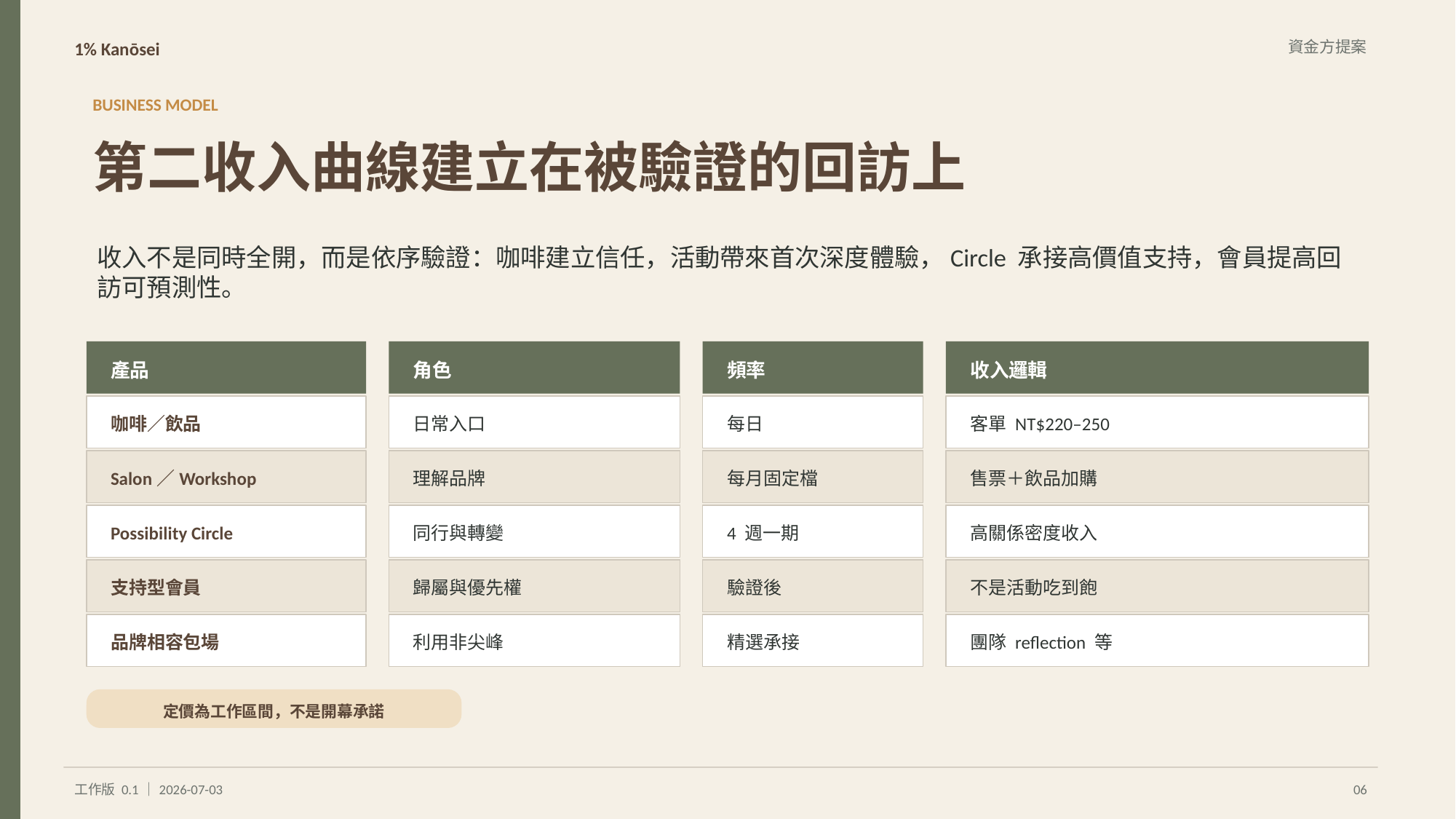

1% Kanōsei
資金方提案
BUSINESS MODEL
第二收入曲線建立在被驗證的回訪上
收入不是同時全開，而是依序驗證：咖啡建立信任，活動帶來首次深度體驗，Circle 承接高價值支持，會員提高回訪可預測性。

產品
角色
頻率
收入邏輯

咖啡／飲品
日常入口
每日
客單 NT$220–250

Salon／Workshop
理解品牌
每月固定檔
售票＋飲品加購

Possibility Circle
同行與轉變
4 週一期
高關係密度收入

支持型會員
歸屬與優先權
驗證後
不是活動吃到飽

品牌相容包場
利用非尖峰
精選承接
團隊 reflection 等

定價為工作區間，不是開幕承諾

工作版 0.1｜2026-07-03
06